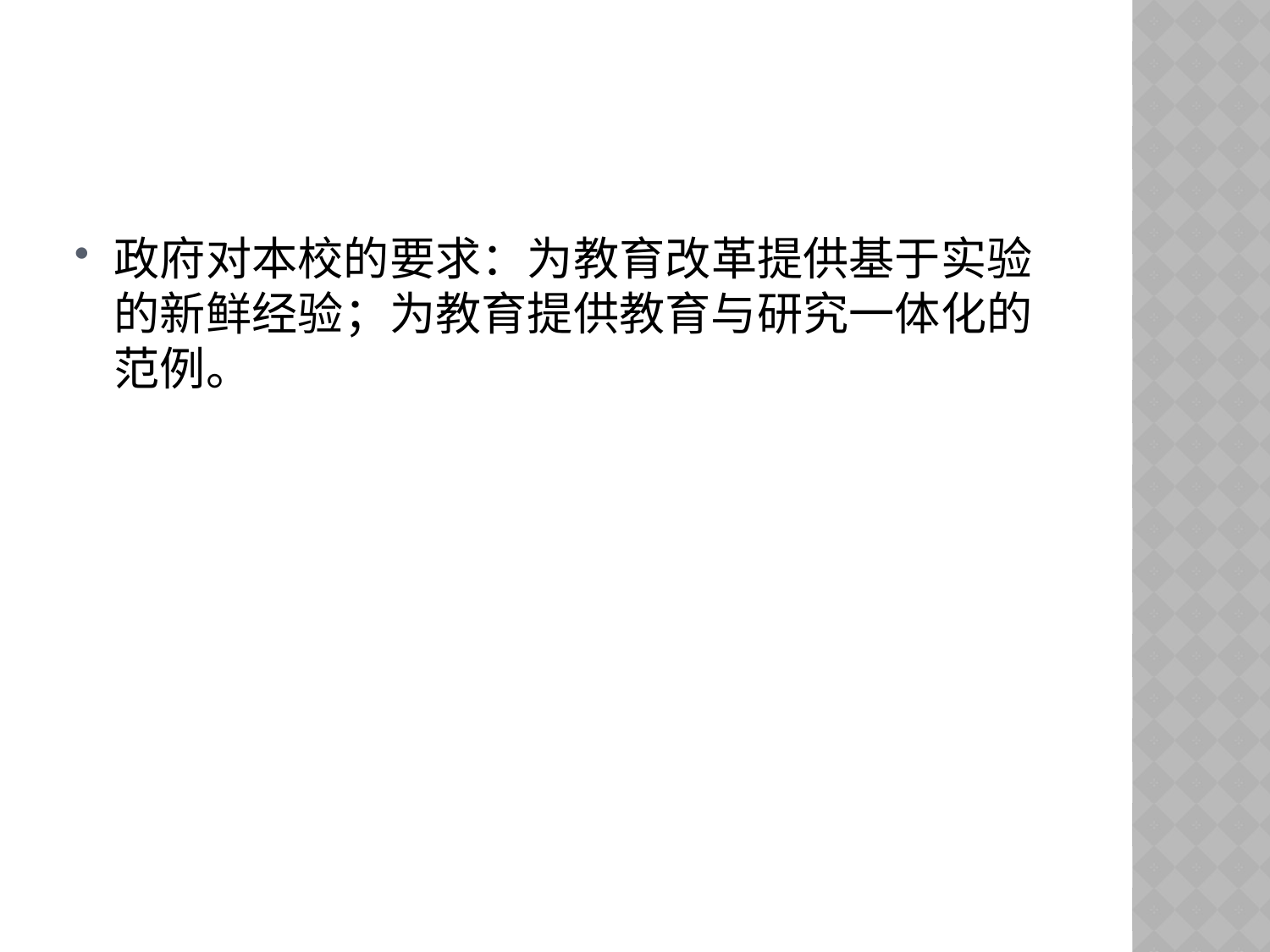

#
政府对本校的要求：为教育改革提供基于实验的新鲜经验；为教育提供教育与研究一体化的范例。